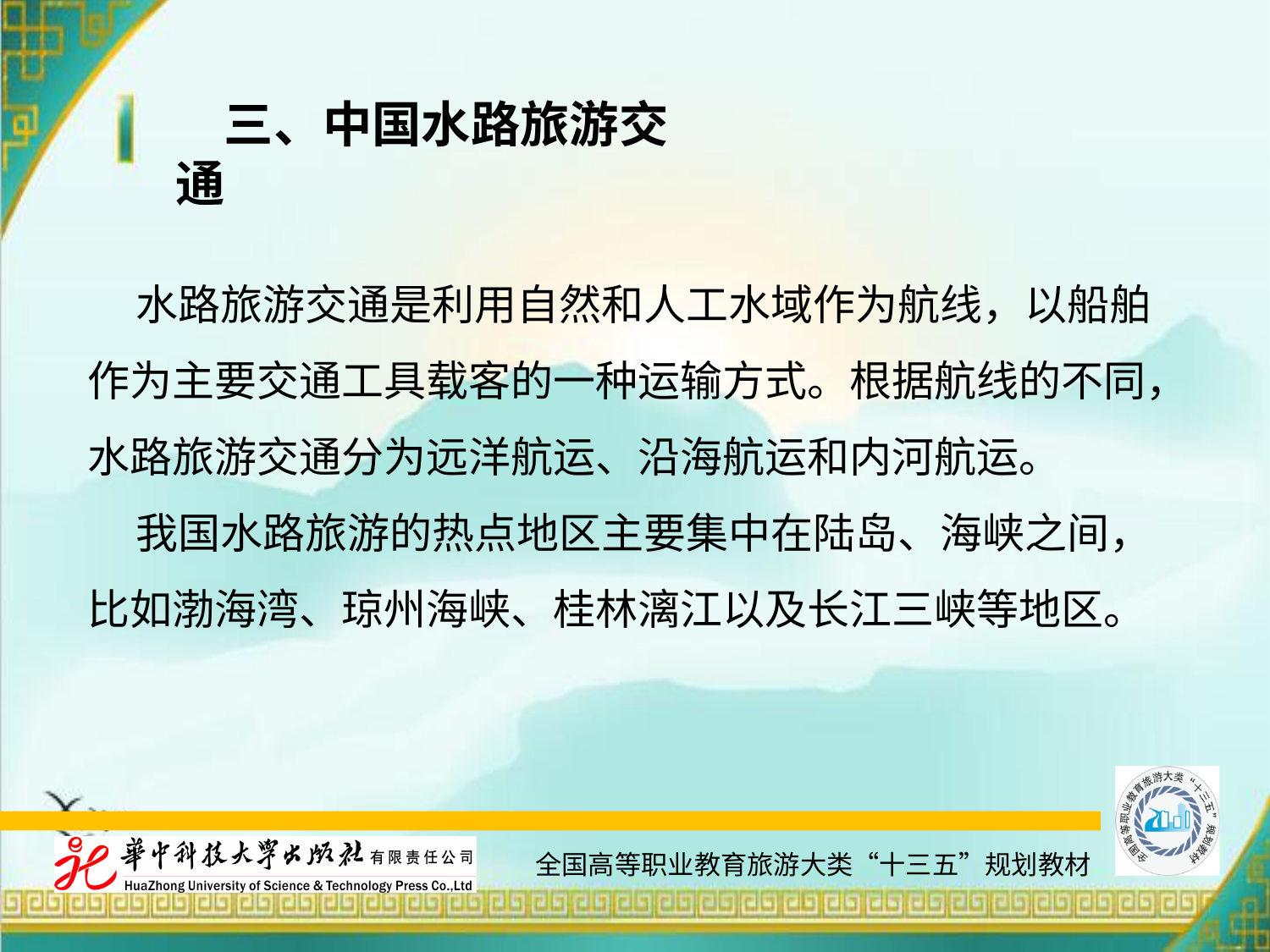

三、中国水路旅游交通
    水路旅游交通是利用自然和人工水域作为航线，以船舶作为主要交通工具载客的一种运输方式。根据航线的不同，水路旅游交通分为远洋航运、沿海航运和内河航运。
    我国水路旅游的热点地区主要集中在陆岛、海峡之间，比如渤海湾、琼州海峡、桂林漓江以及长江三峡等地区。